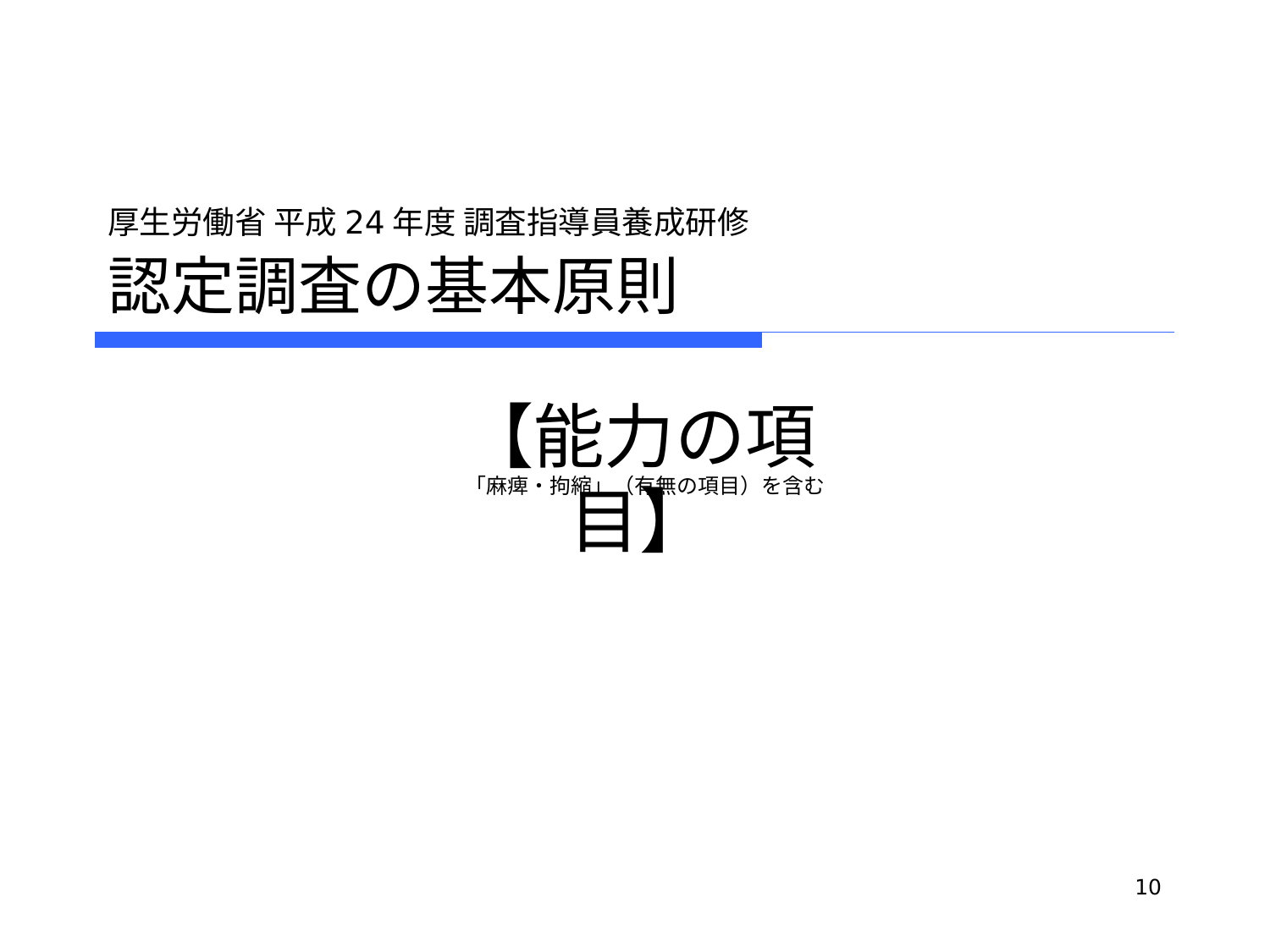

# 認定調査の基本原則
厚生労働省 平成24年度 調査指導員養成研修
【能力の項目】
「麻痺・拘縮」（有無の項目）を含む
10